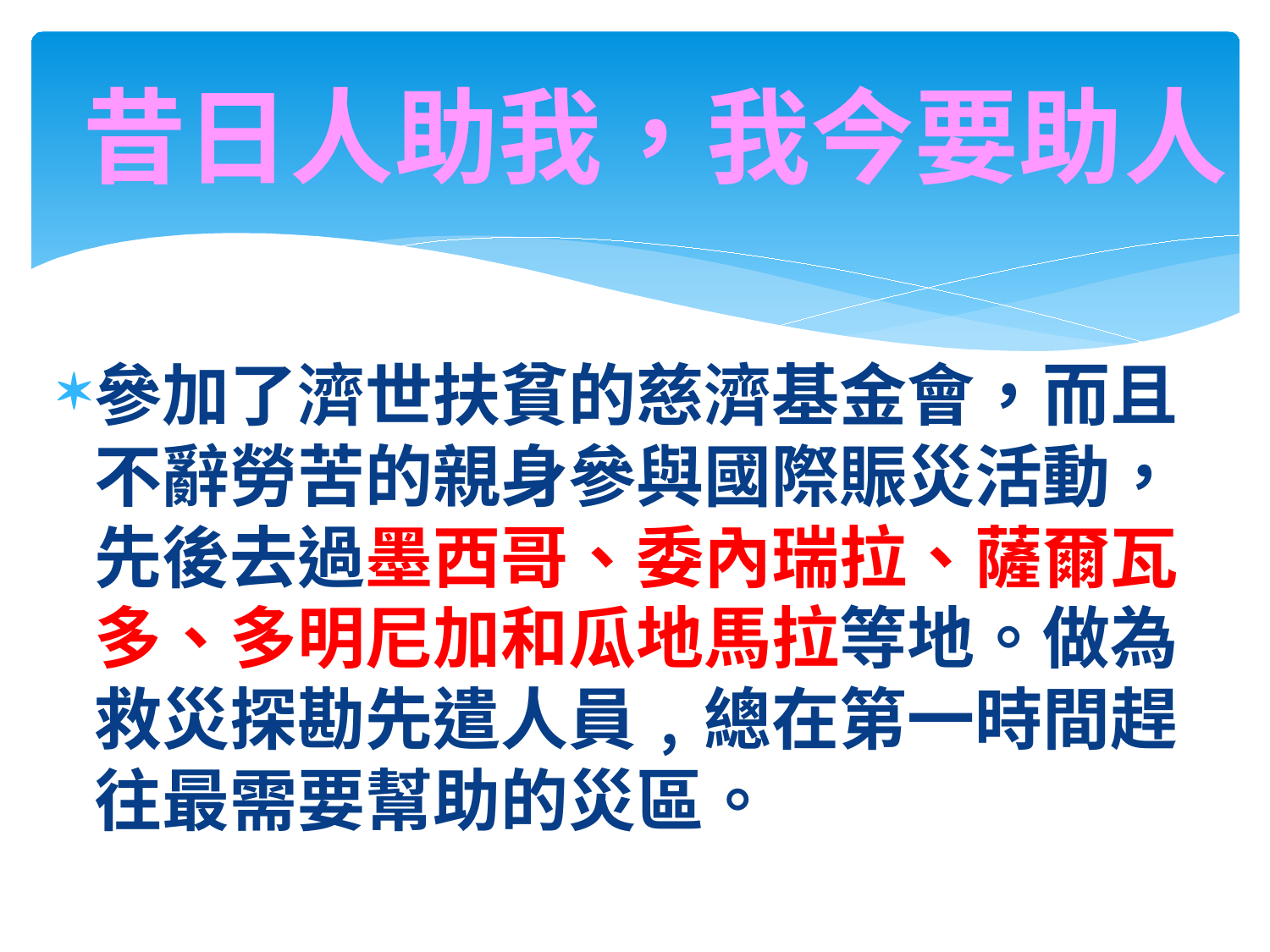

# 昔日人助我，我今要助人
參加了濟世扶貧的慈濟基金會，而且不辭勞苦的親身參與國際賑災活動，先後去過墨西哥、委內瑞拉、薩爾瓦多、多明尼加和瓜地馬拉等地。做為救災探勘先遣人員﹐總在第一時間趕往最需要幫助的災區。